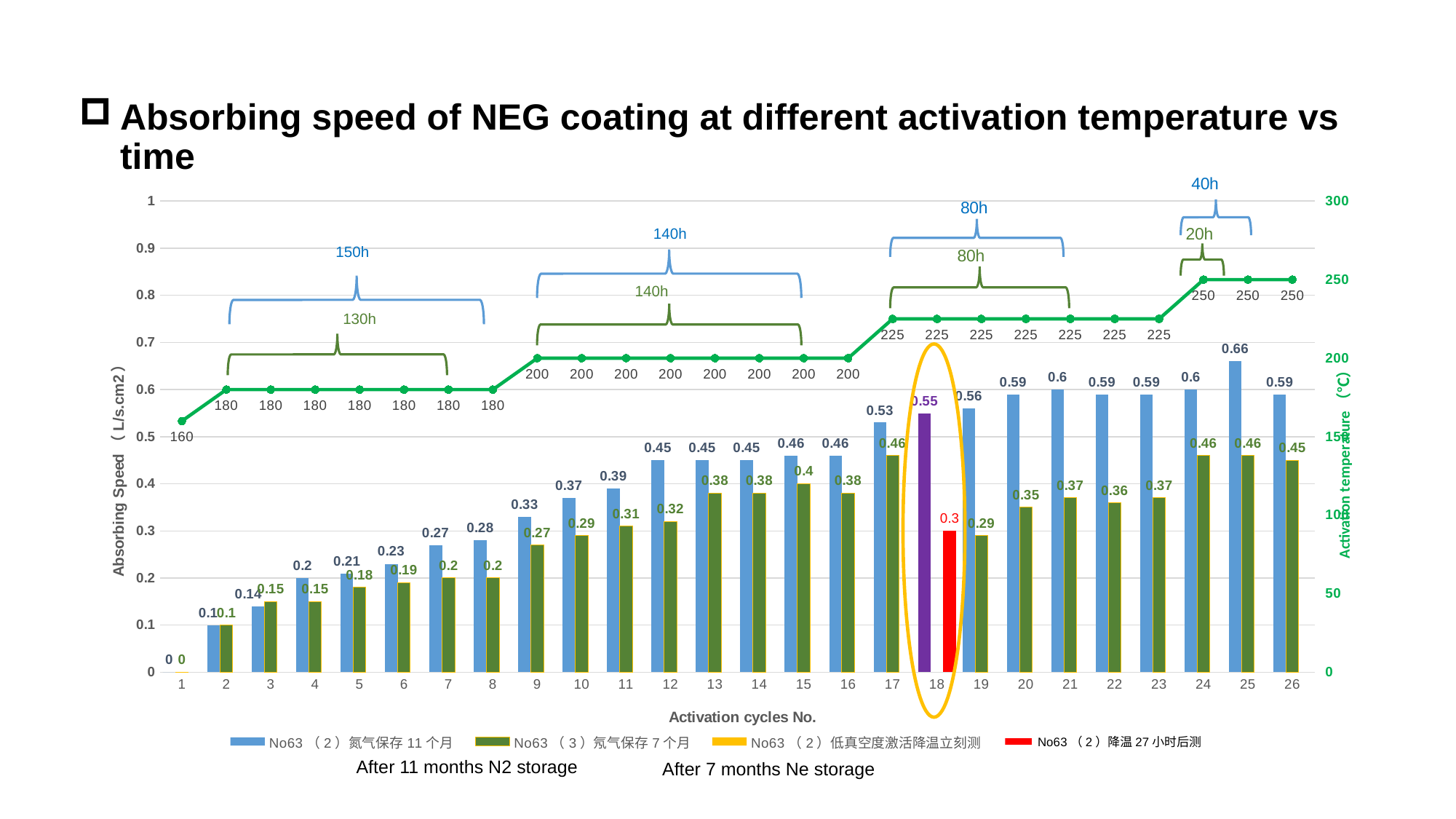

Absorbing speed of NEG coating at different activation temperature vs time

### Chart

| Category |  |  |  |  |
|---|---|---|---|---|

140h
150h

140h
130h

No63（2）降温27小时后测
After 11 months N2 storage
After 7 months Ne storage